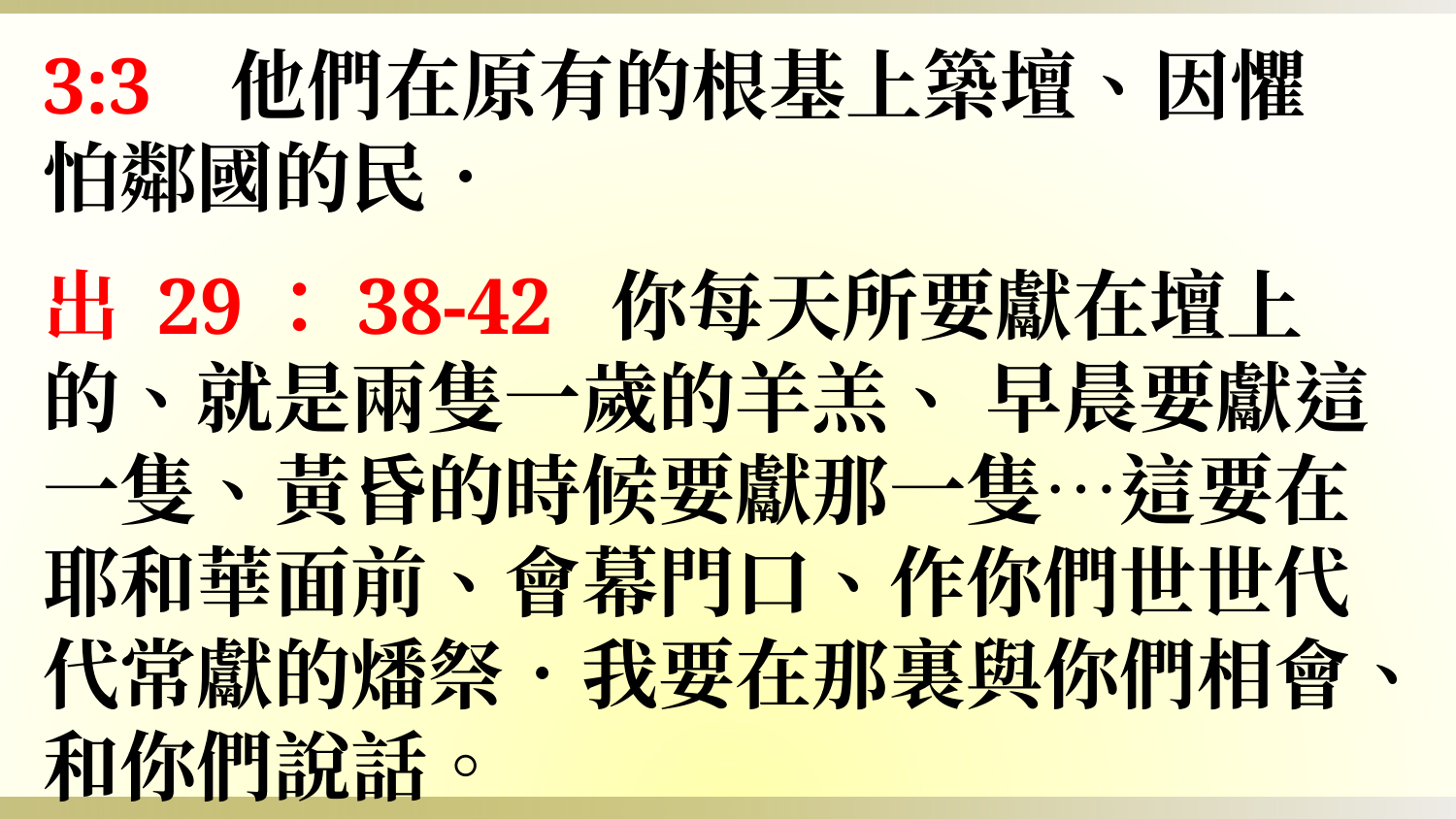

3:3   他們在原有的根基上築壇、因懼怕鄰國的民．

出 29：38-42  你每天所要獻在壇上的、就是兩隻一歲的羊羔、 早晨要獻這一隻、黃昏的時候要獻那一隻…這要在耶和華面前、會幕門口、作你們世世代代常獻的燔祭．我要在那裏與你們相會、和你們說話。